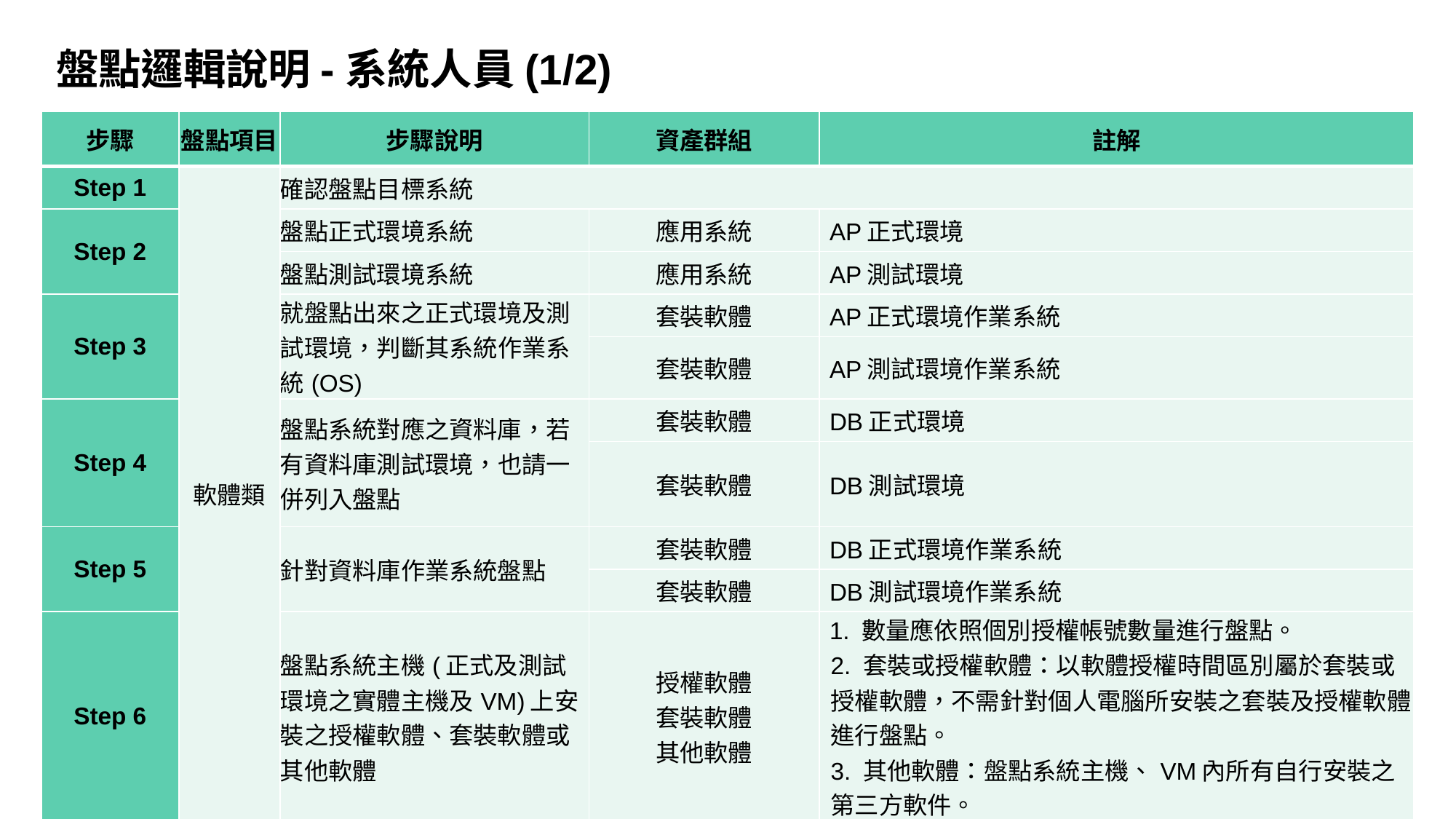

# 盤點邏輯說明-系統人員(1/2)
| 步驟 | 盤點項目 | 步驟說明 | 資產群組 | 註解 |
| --- | --- | --- | --- | --- |
| Step 1 | 軟體類 | 確認盤點目標系統 |  |  |
| Step 2 |  | 盤點正式環境系統 | 應用系統 | AP正式環境 |
|  |  | 盤點測試環境系統 | 應用系統 | AP測試環境 |
| Step 3 |  | 就盤點出來之正式環境及測試環境，判斷其系統作業系統(OS) | 套裝軟體 | AP正式環境作業系統 |
|  |  |  | 套裝軟體 | AP測試環境作業系統 |
| Step 4 |  | 盤點系統對應之資料庫，若有資料庫測試環境，也請一併列入盤點 | 套裝軟體 | DB正式環境 |
|  |  |  | 套裝軟體 | DB測試環境 |
| Step 5 |  | 針對資料庫作業系統盤點 | 套裝軟體 | DB正式環境作業系統 |
|  |  |  | 套裝軟體 | DB測試環境作業系統 |
| Step 6 |  | 盤點系統主機(正式及測試環境之實體主機及VM)上安裝之授權軟體、套裝軟體或其他軟體 | 授權軟體 套裝軟體 其他軟體 | 1. 數量應依照個別授權帳號數量進行盤點。 2. 套裝或授權軟體：以軟體授權時間區別屬於套裝或授權軟體，不需針對個人電腦所安裝之套裝及授權軟體進行盤點。 3. 其他軟體：盤點系統主機、VM內所有自行安裝之第三方軟件。 |